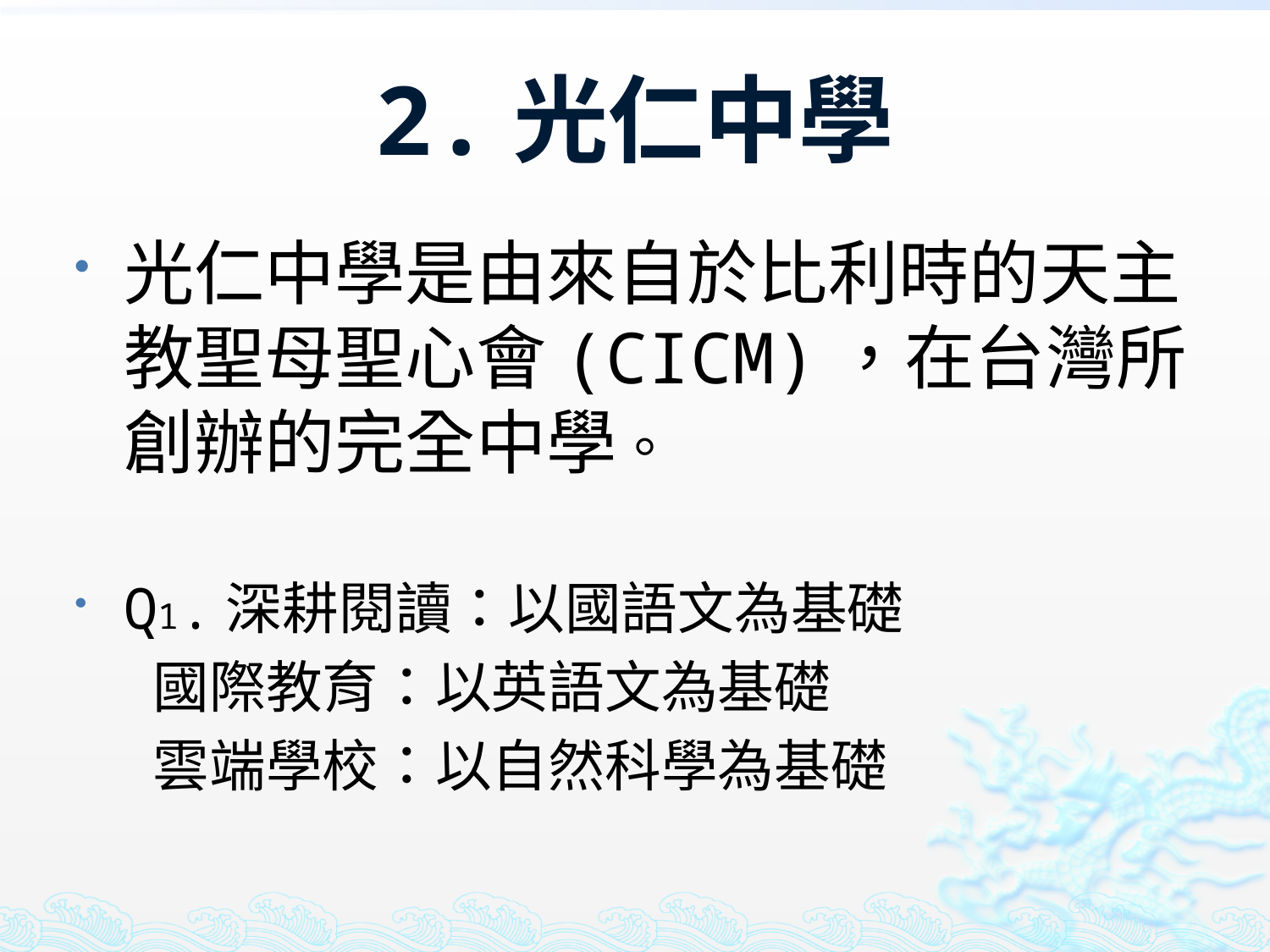

# 2.光仁中學
光仁中學是由來自於比利時的天主教聖母聖心會(CICM)，在台灣所創辦的完全中學。

Q1.深耕閱讀：以國語文為基礎
     國際教育：以英語文為基礎
     雲端學校：以自然科學為基礎